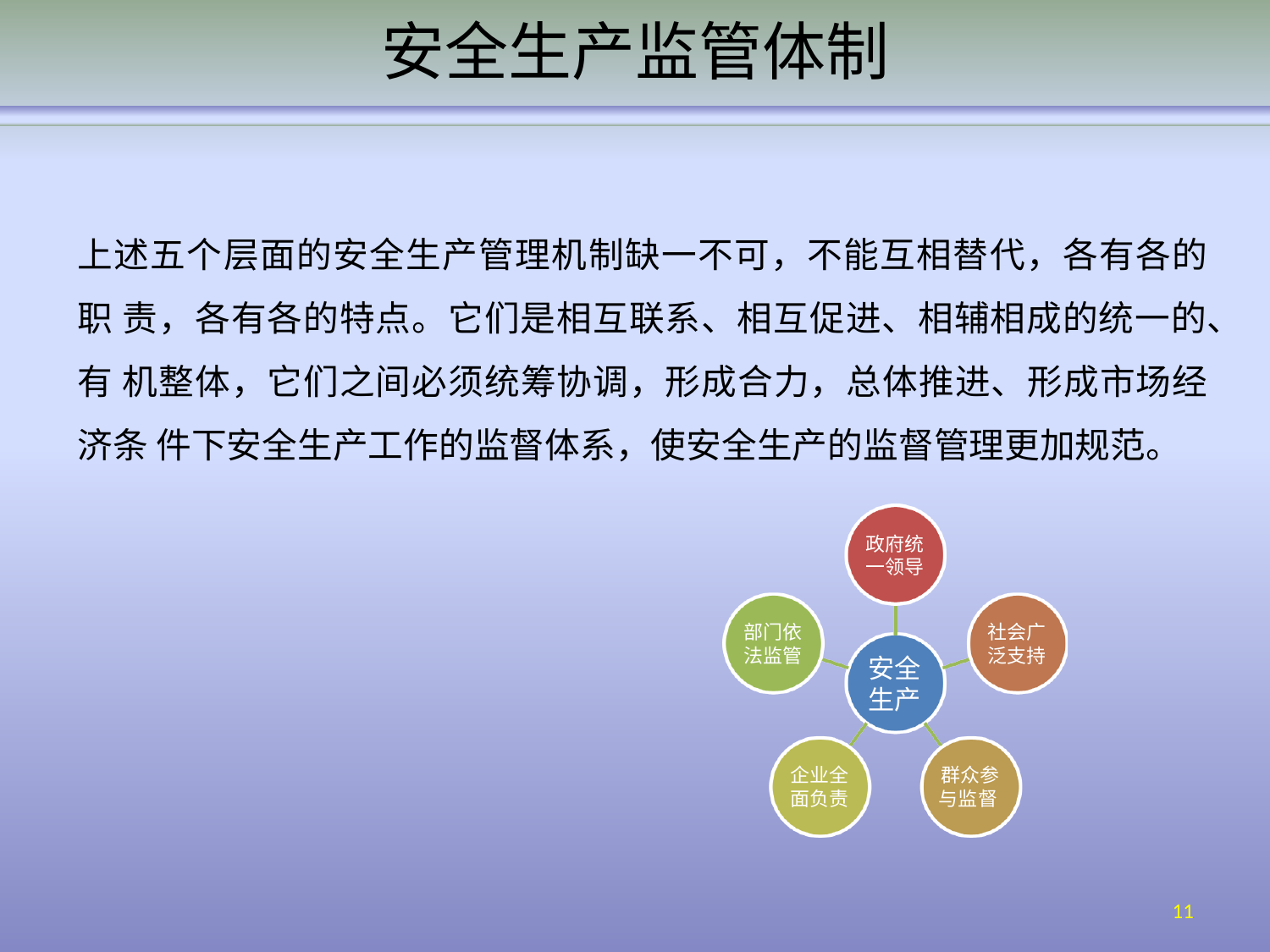

# 安全生产监管体制
上述五个层面的安全生产管理机制缺一不可，不能互相替代，各有各的职 责，各有各的特点。它们是相互联系、相互促进、相辅相成的统一的、有 机整体，它们之间必须统筹协调，形成合力，总体推进、形成市场经济条 件下安全生产工作的监督体系，使安全生产的监督管理更加规范。

政府统 一领导
部门依 法监管
社会广 泛支持
安全 生产
企业全 面负责
群众参 与监督
11